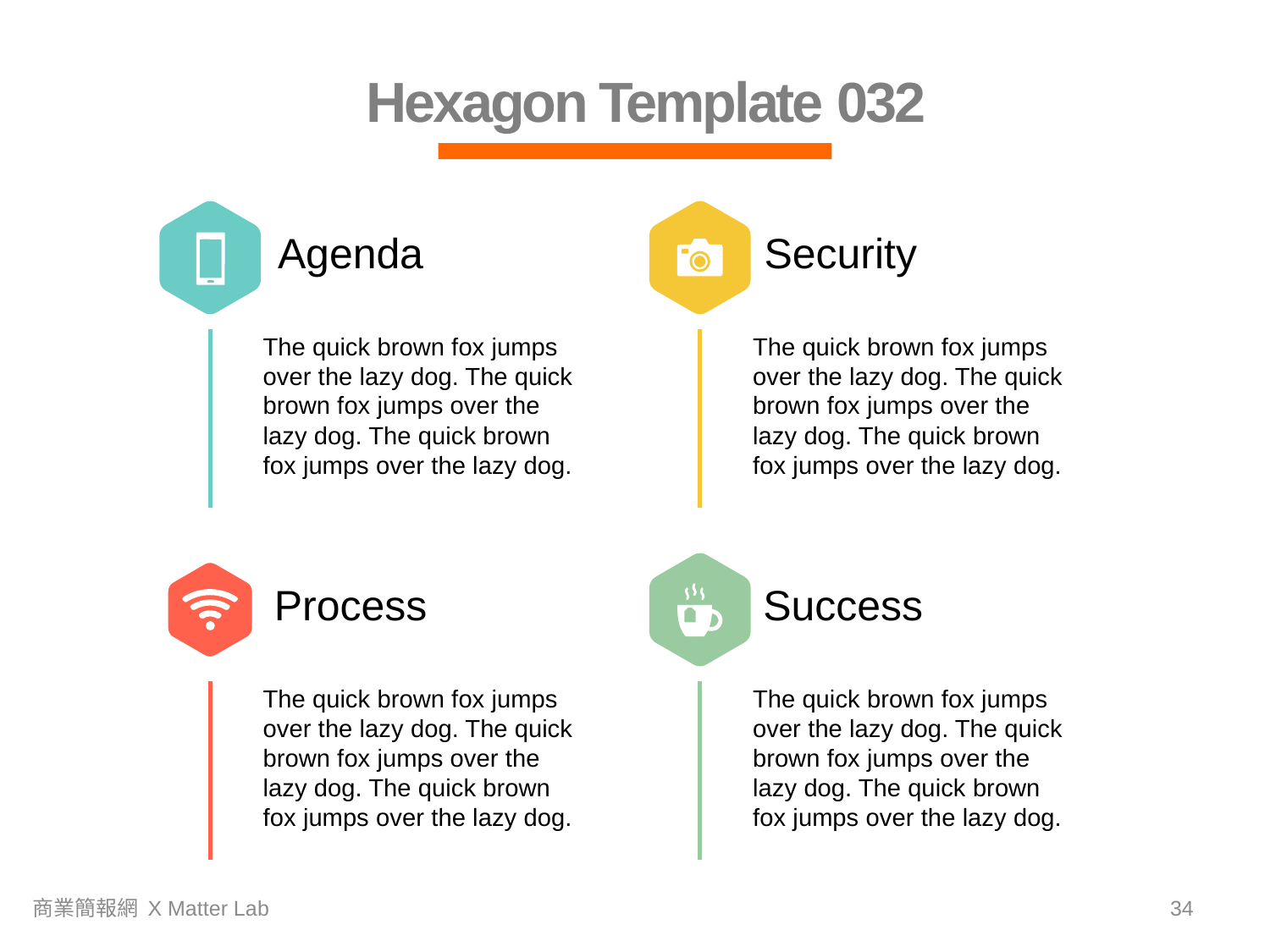

Hexagon Template 032

Agenda
Security
The quick brown fox jumps over the lazy dog. The quick brown fox jumps over the lazy dog. The quick brown fox jumps over the lazy dog.
The quick brown fox jumps over the lazy dog. The quick brown fox jumps over the lazy dog. The quick brown fox jumps over the lazy dog.

Process
Success
The quick brown fox jumps over the lazy dog. The quick brown fox jumps over the lazy dog. The quick brown fox jumps over the lazy dog.
The quick brown fox jumps over the lazy dog. The quick brown fox jumps over the lazy dog. The quick brown fox jumps over the lazy dog.
商業簡報網 X Matter Lab
34